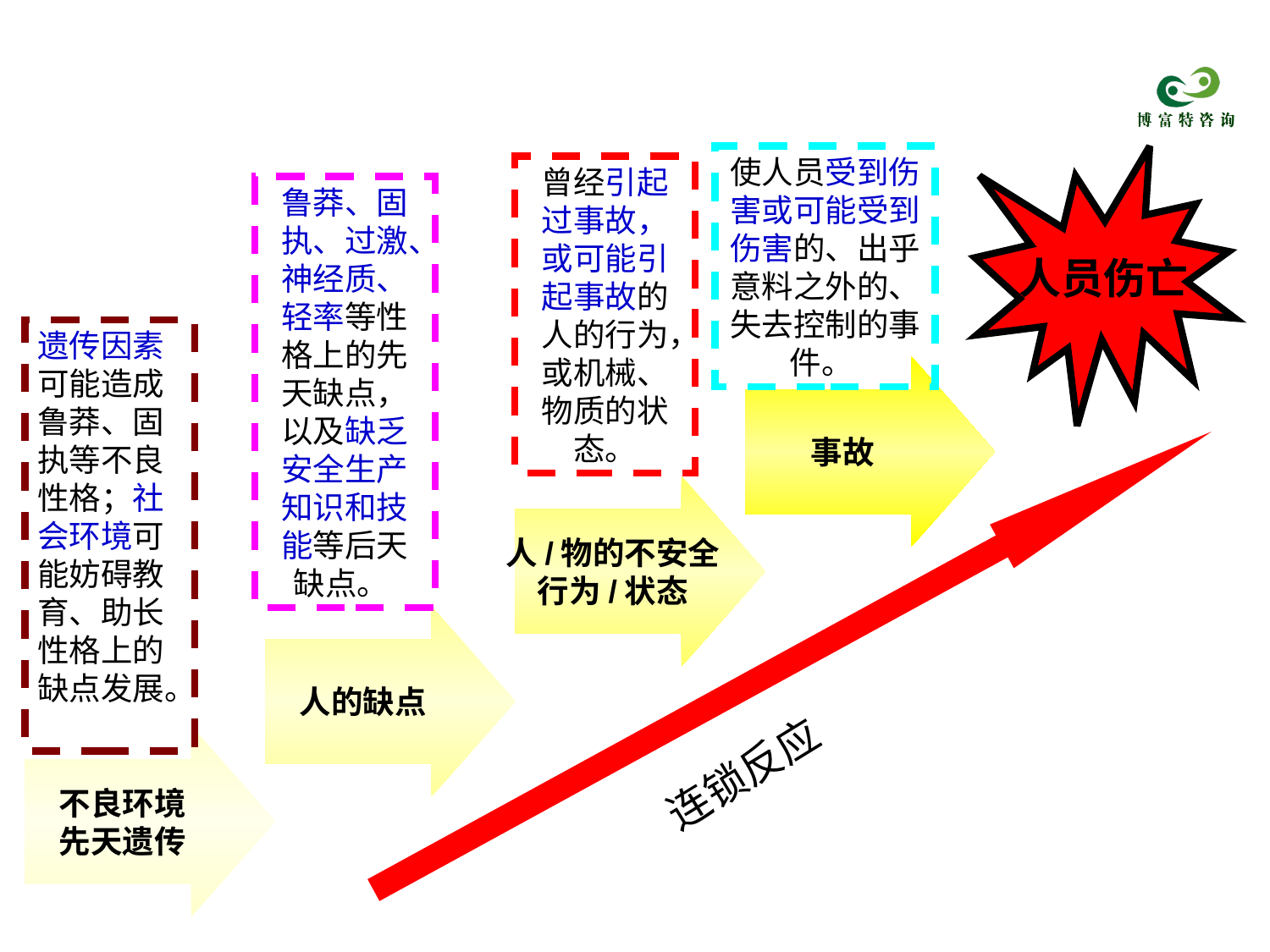

使人员受到伤害或可能受到伤害的、出乎意料之外的、失去控制的事件。
人员伤亡
曾经引起过事故，或可能引起事故的人的行为，或机械、物质的状态。
鲁莽、固执、过激、神经质、轻率等性格上的先天缺点，以及缺乏安全生产知识和技能等后天缺点。
遗传因素可能造成鲁莽、固执等不良性格；社会环境可能妨碍教育、助长性格上的缺点发展。
事故
人/物的不安全
行为/状态
人的缺点

不良环境
先天遗传
连锁反应